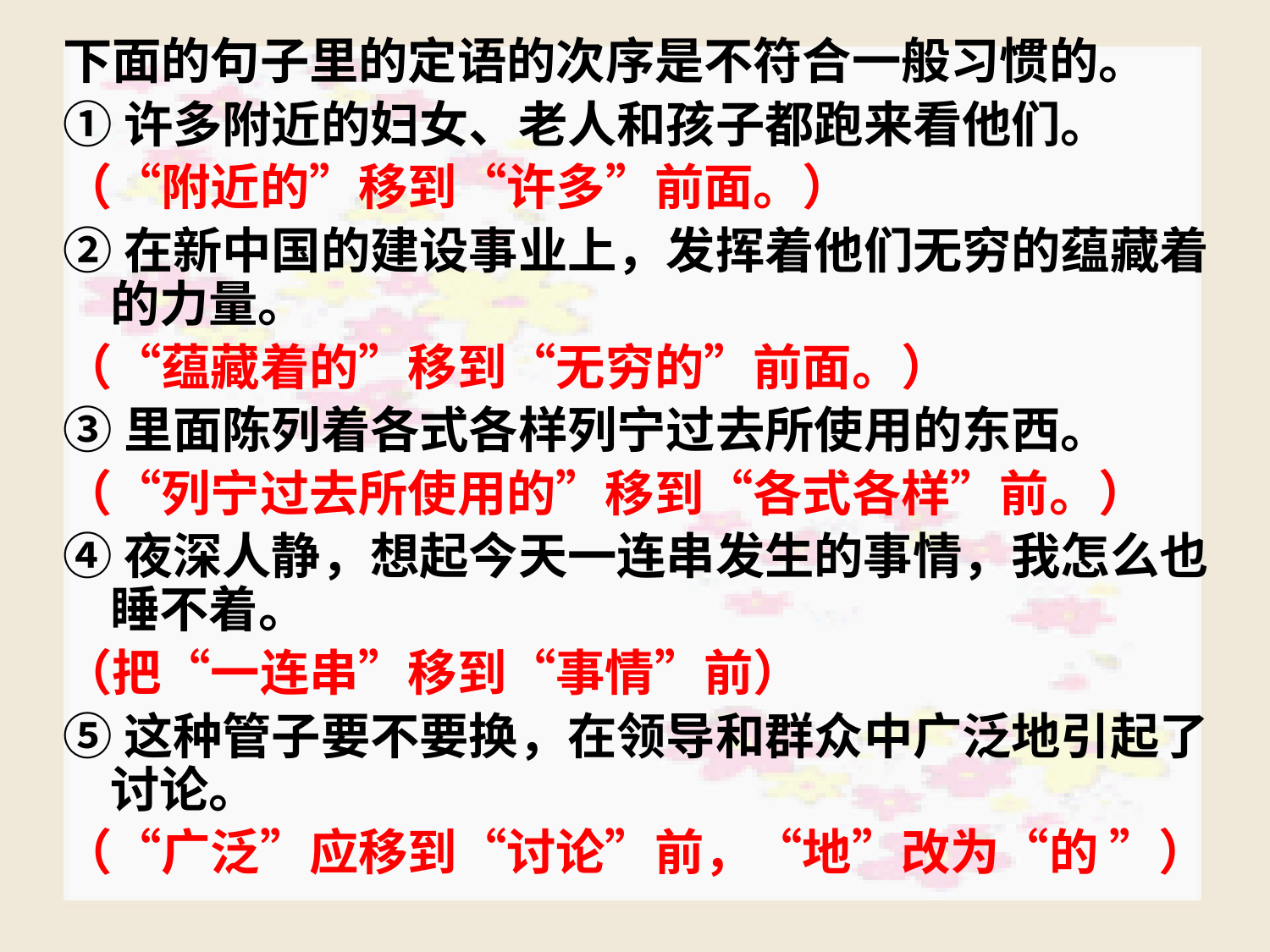

# 下面的句子里的定语的次序是不符合一般习惯的。
①许多附近的妇女、老人和孩子都跑来看他们。
（“附近的”移到“许多”前面。）
②在新中国的建设事业上，发挥着他们无穷的蕴藏着的力量。
（“蕴藏着的”移到“无穷的”前面。）
③里面陈列着各式各样列宁过去所使用的东西。
（“列宁过去所使用的”移到“各式各样”前。）
④夜深人静，想起今天一连串发生的事情，我怎么也睡不着。
（把“一连串”移到“事情”前）
⑤这种管子要不要换，在领导和群众中广泛地引起了讨论。
（“广泛”应移到“讨论”前，“地”改为“的 ”）